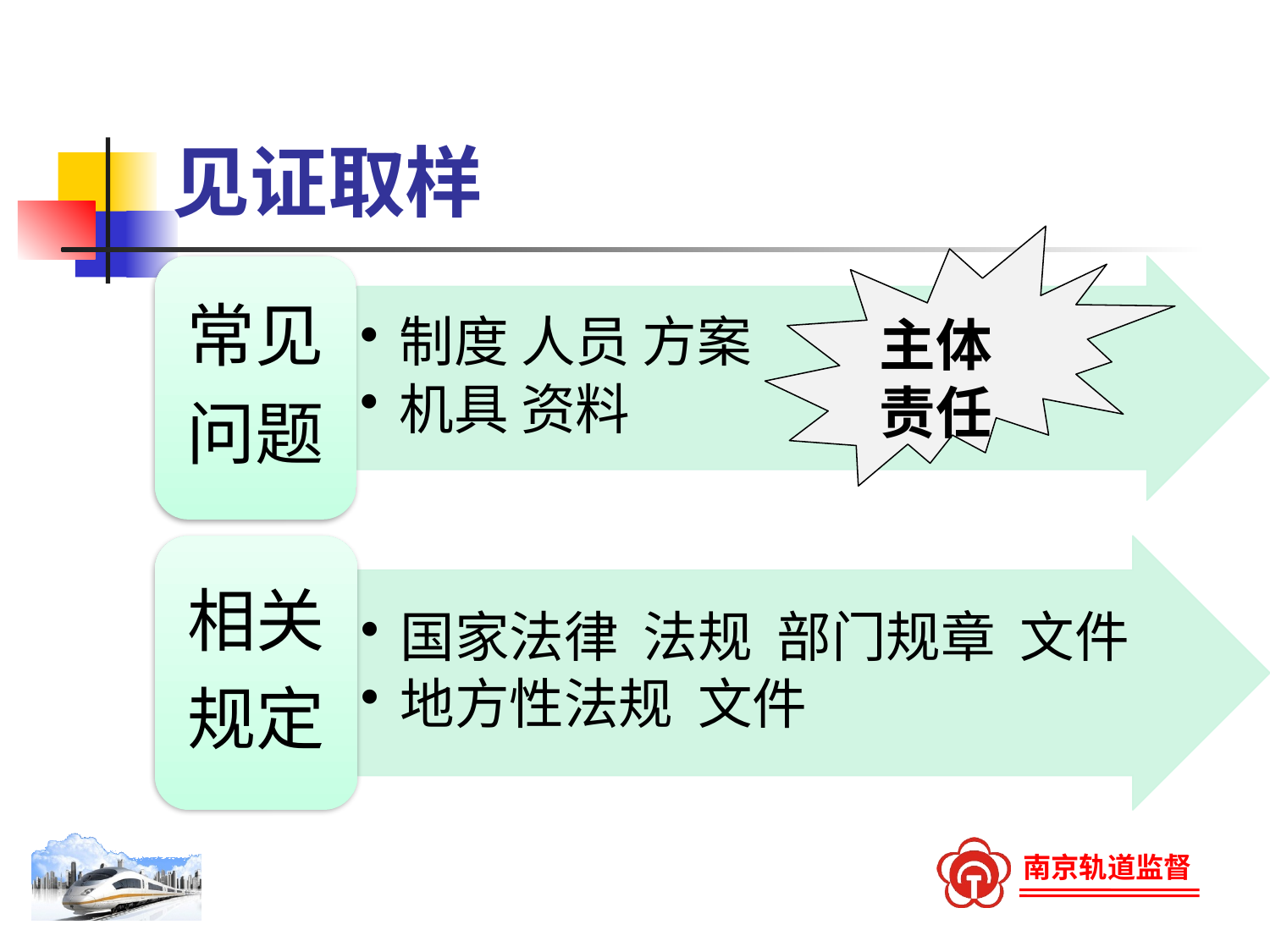

# 见证取样
主体责任
制度 人员 方案
机具 资料
常见
问题
国家法律  法规  部门规章  文件
地方性法规  文件
相关
规定